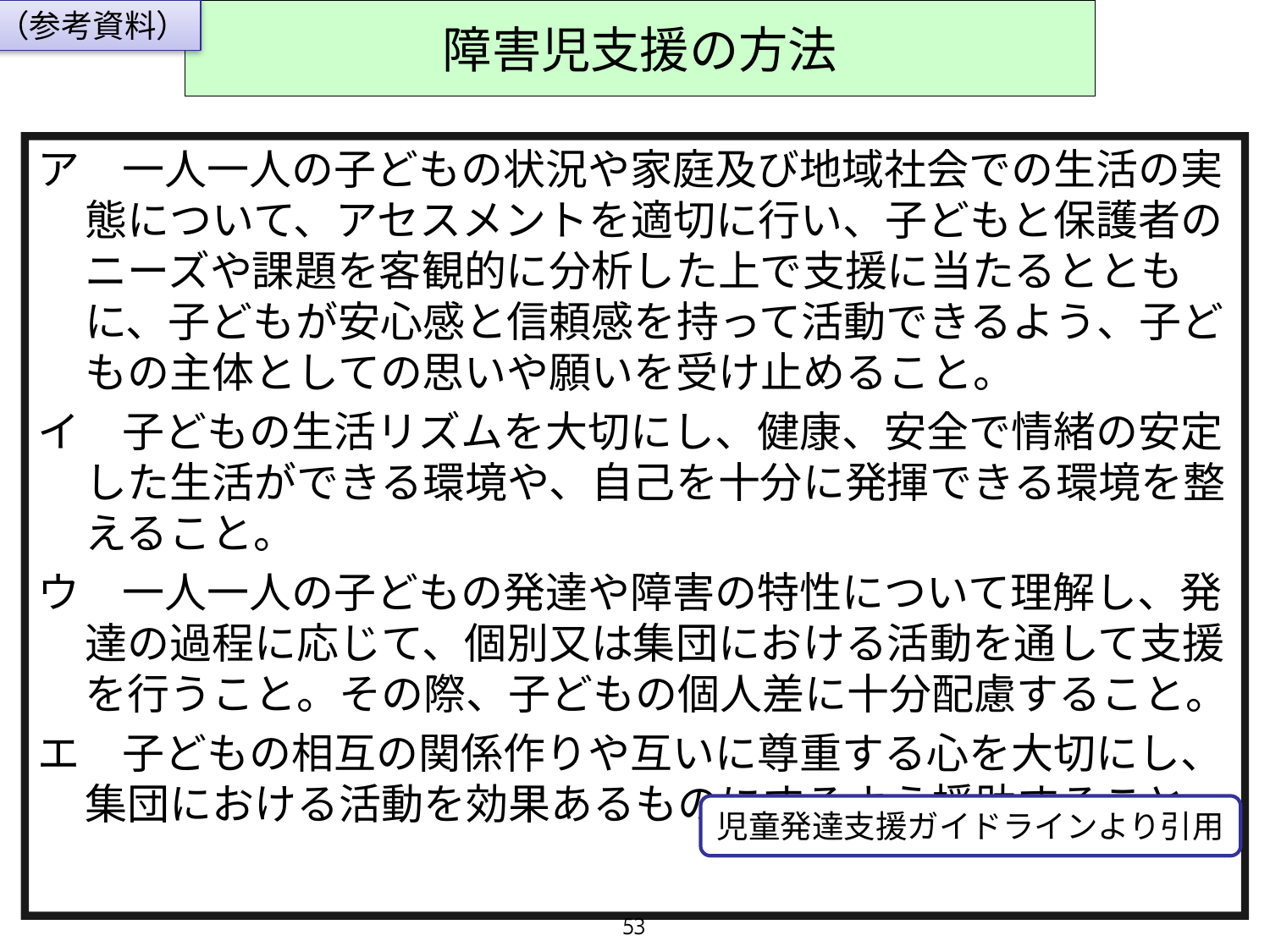

（参考資料）
# 障害児支援の方法
ア　一人一人の子どもの状況や家庭及び地域社会での生活の実態について、アセスメントを適切に行い、子どもと保護者のニーズや課題を客観的に分析した上で支援に当たるとともに、子どもが安心感と信頼感を持って活動できるよう、子どもの主体としての思いや願いを受け止めること。
イ　子どもの生活リズムを大切にし、健康、安全で情緒の安定した生活ができる環境や、自己を十分に発揮できる環境を整えること。
ウ　一人一人の子どもの発達や障害の特性について理解し、発達の過程に応じて、個別又は集団における活動を通して支援を行うこと。その際、子どもの個人差に十分配慮すること。
エ　子どもの相互の関係作りや互いに尊重する心を大切にし、集団における活動を効果あるものにするよう援助すること。
児童発達支援ガイドラインより引用
53